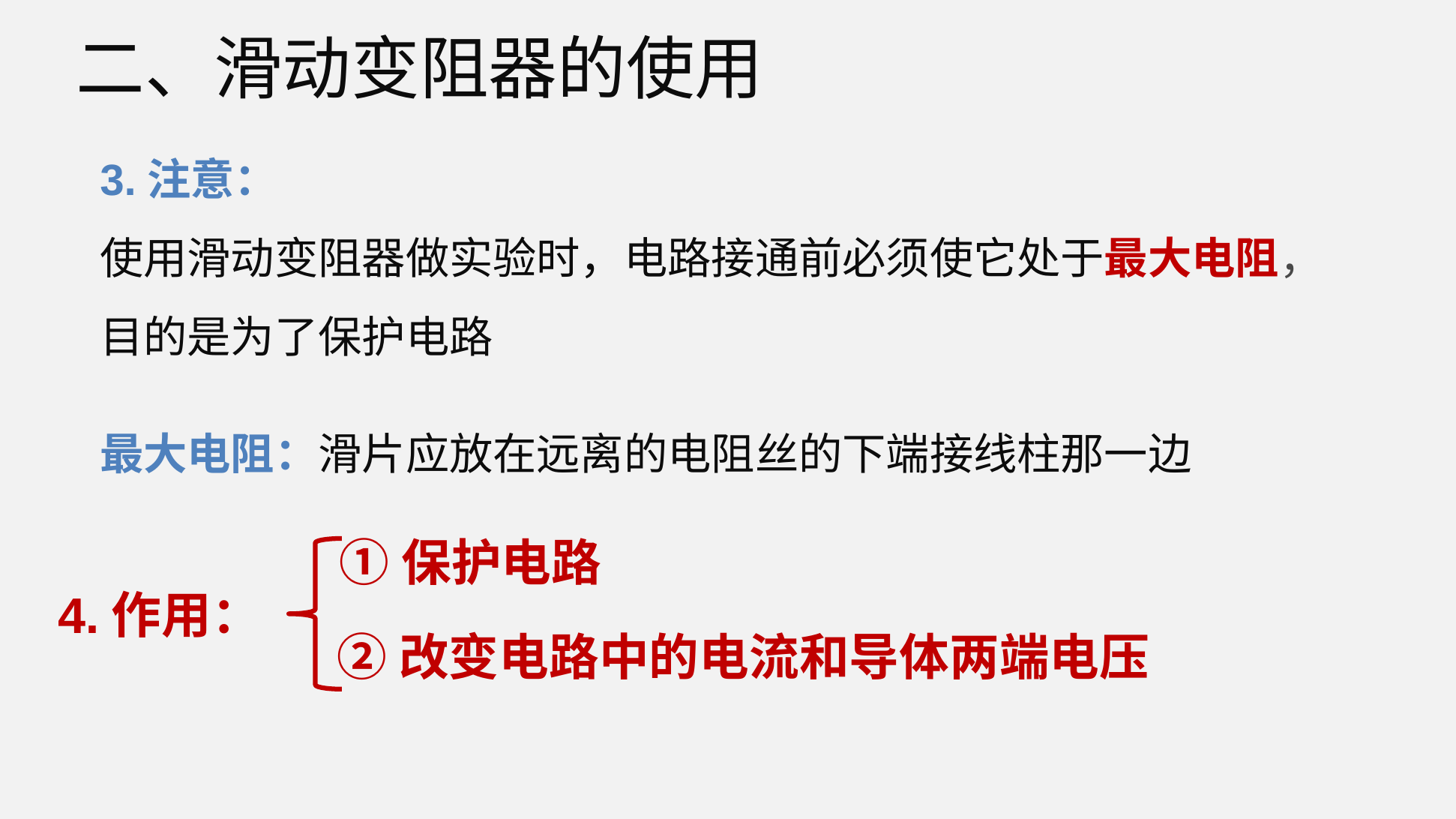

二、滑动变阻器的使用
3.注意：
使用滑动变阻器做实验时，电路接通前必须使它处于最大电阻，目的是为了保护电路
最大电阻：滑片应放在远离的电阻丝的下端接线柱那一边
①保护电路

4.作用：
②改变电路中的电流和导体两端电压